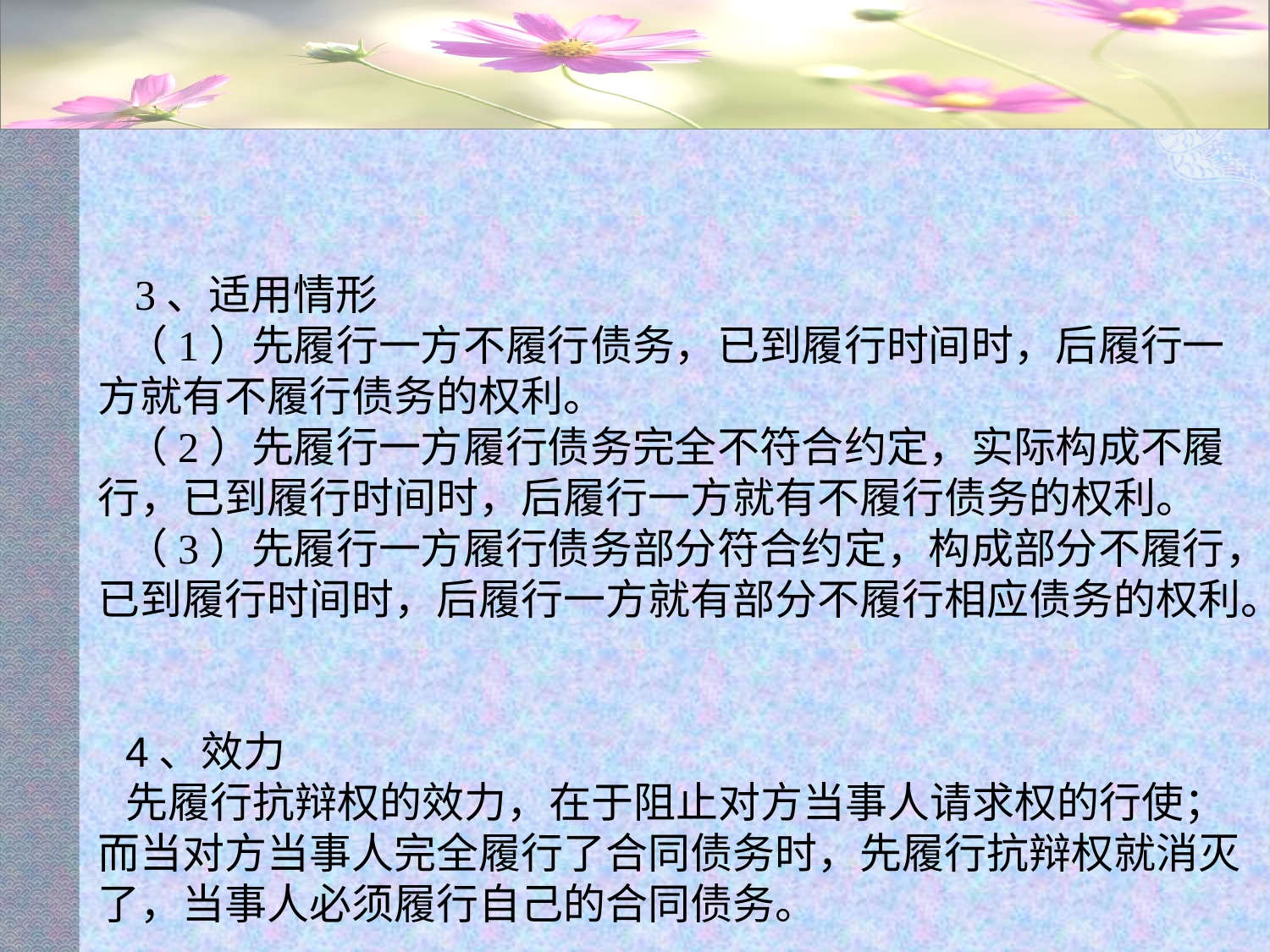

#
3、适用情形
（1）先履行一方不履行债务，已到履行时间时，后履行一方就有不履行债务的权利。
（2）先履行一方履行债务完全不符合约定，实际构成不履行，已到履行时间时，后履行一方就有不履行债务的权利。
（3）先履行一方履行债务部分符合约定，构成部分不履行，已到履行时间时，后履行一方就有部分不履行相应债务的权利。

4、效力
先履行抗辩权的效力，在于阻止对方当事人请求权的行使；而当对方当事人完全履行了合同债务时，先履行抗辩权就消灭了，当事人必须履行自己的合同债务。